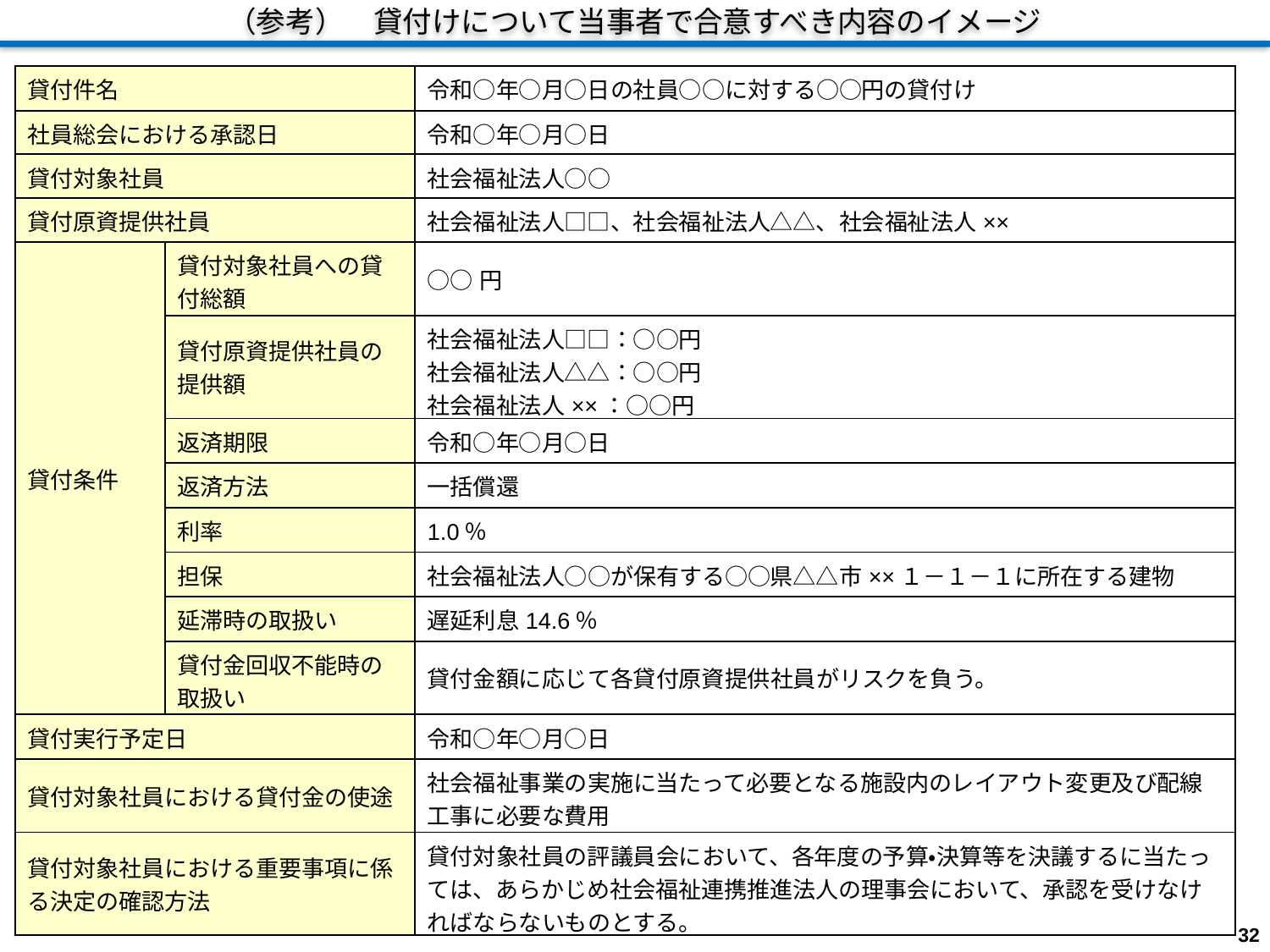

（参考）　貸付けについて当事者で合意すべき内容のイメージ

| 貸付件名 |  | 令和○年○月○日の社員○○に対する○○円の貸付け |
| --- | --- | --- |
| 社員総会における承認日 |  | 令和○年○月○日 |
| 貸付対象社員 |  | 社会福祉法人○○ |
| 貸付原資提供社員 |  | 社会福祉法人□□、社会福祉法人△△、社会福祉法人×× |
| 貸付条件 | 貸付対象社員への貸付総額 | ○○円 |
|  | 貸付原資提供社員の提供額 | 社会福祉法人□□：○○円 社会福祉法人△△：○○円 社会福祉法人××：○○円 |
|  | 返済期限 | 令和○年○月○日 |
|  | 返済方法 | 一括償還 |
|  | 利率 | 1.0％ |
|  | 担保 | 社会福祉法人○○が保有する○○県△△市××１－１－１に所在する建物 |
|  | 延滞時の取扱い | 遅延利息14.6％ |
|  | 貸付金回収不能時の取扱い | 貸付金額に応じて各貸付原資提供社員がリスクを負う。 |
| 貸付実行予定日 |  | 令和○年○月○日 |
| 貸付対象社員における貸付金の使途 |  | 社会福祉事業の実施に当たって必要となる施設内のレイアウト変更及び配線工事に必要な費用 |
| 貸付対象社員における重要事項に係る決定の確認方法 |  | 貸付対象社員の評議員会において、各年度の予算・決算等を決議するに当たっては、あらかじめ社会福祉連携推進法人の理事会において、承認を受けなければならないものとする。 |
32